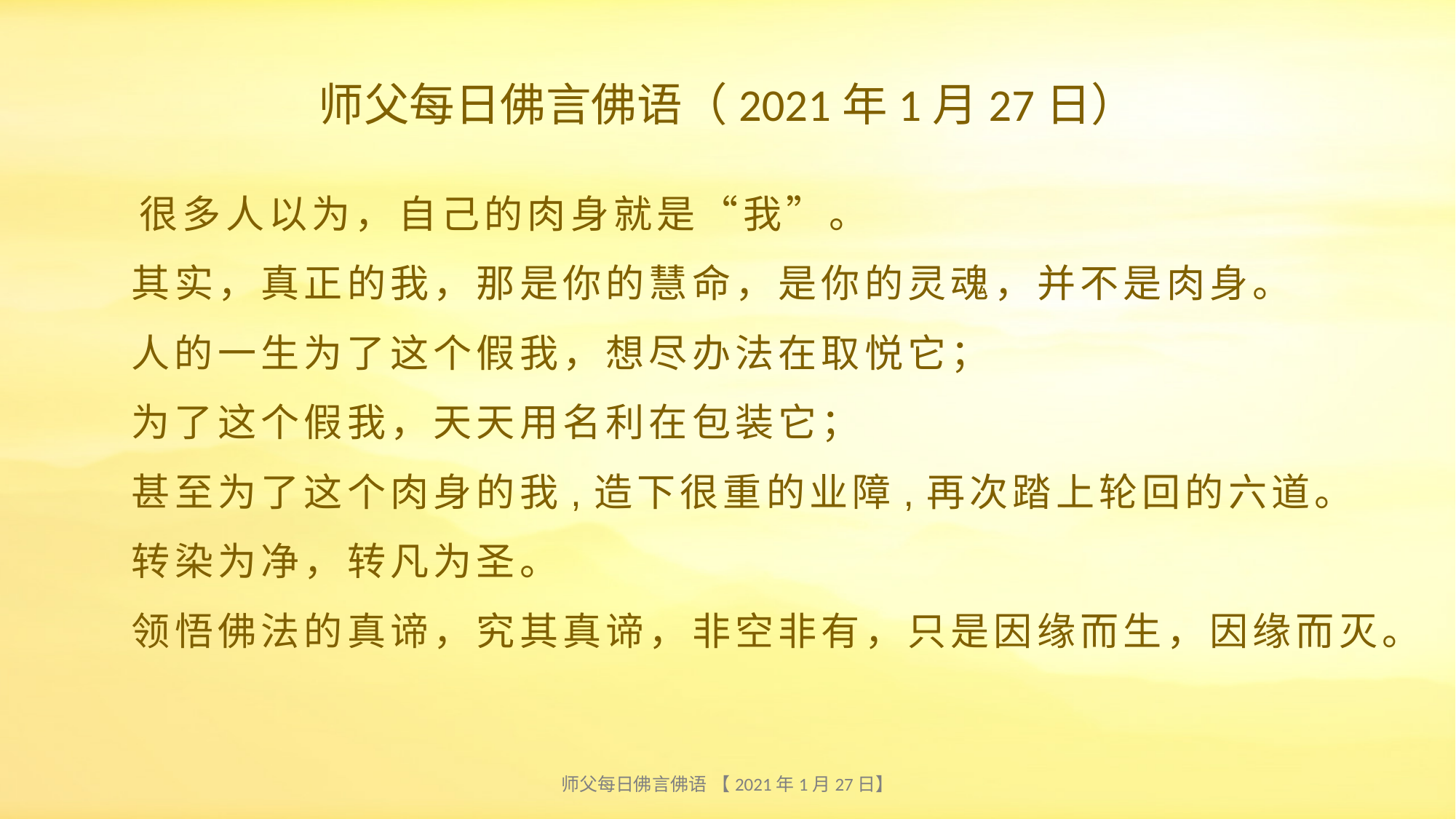

师父每日佛言佛语（2021年1月27日）
# 很多人以为，自己的肉身就是“我”。 其实，真正的我，那是你的慧命，是你的灵魂，并不是肉身。 人的一生为了这个假我，想尽办法在取悦它； 为了这个假我，天天用名利在包装它； 甚至为了这个肉身的我,造下很重的业障,再次踏上轮回的六道。 转染为净，转凡为圣。 领悟佛法的真谛，究其真谛，非空非有，只是因缘而生，因缘而灭。
师父每日佛言佛语 【2021年1月27日】